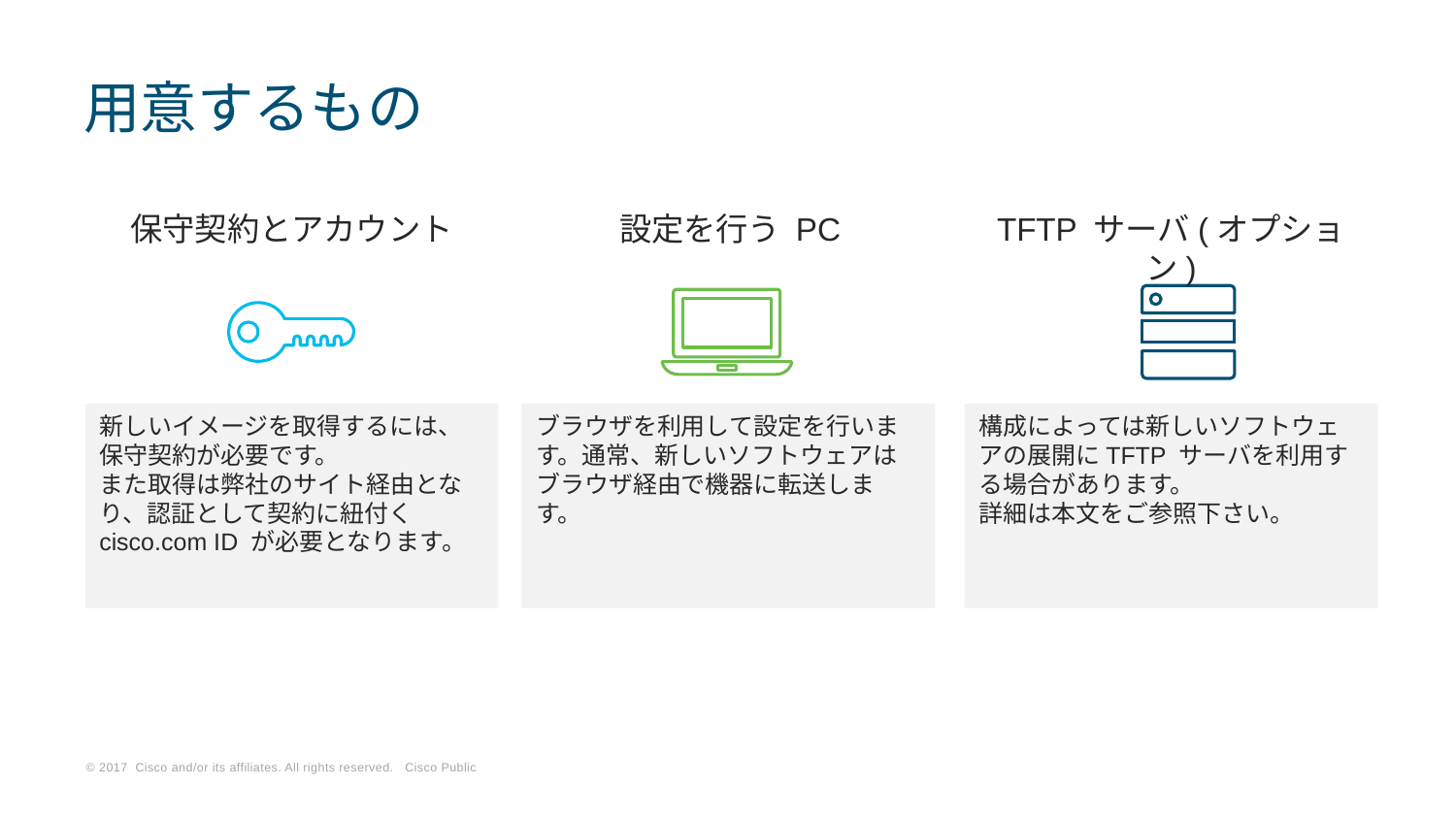

# 用意するもの
保守契約とアカウント
設定を行う PC
TFTP サーバ(オプション)

新しいイメージを取得するには、保守契約が必要です。
また取得は弊社のサイト経由となり、認証として契約に紐付く cisco.com ID が必要となります。
ブラウザを利用して設定を行います。通常、新しいソフトウェアはブラウザ経由で機器に転送します。
構成によっては新しいソフトウェアの展開にTFTP サーバを利用する場合があります。
詳細は本文をご参照下さい。